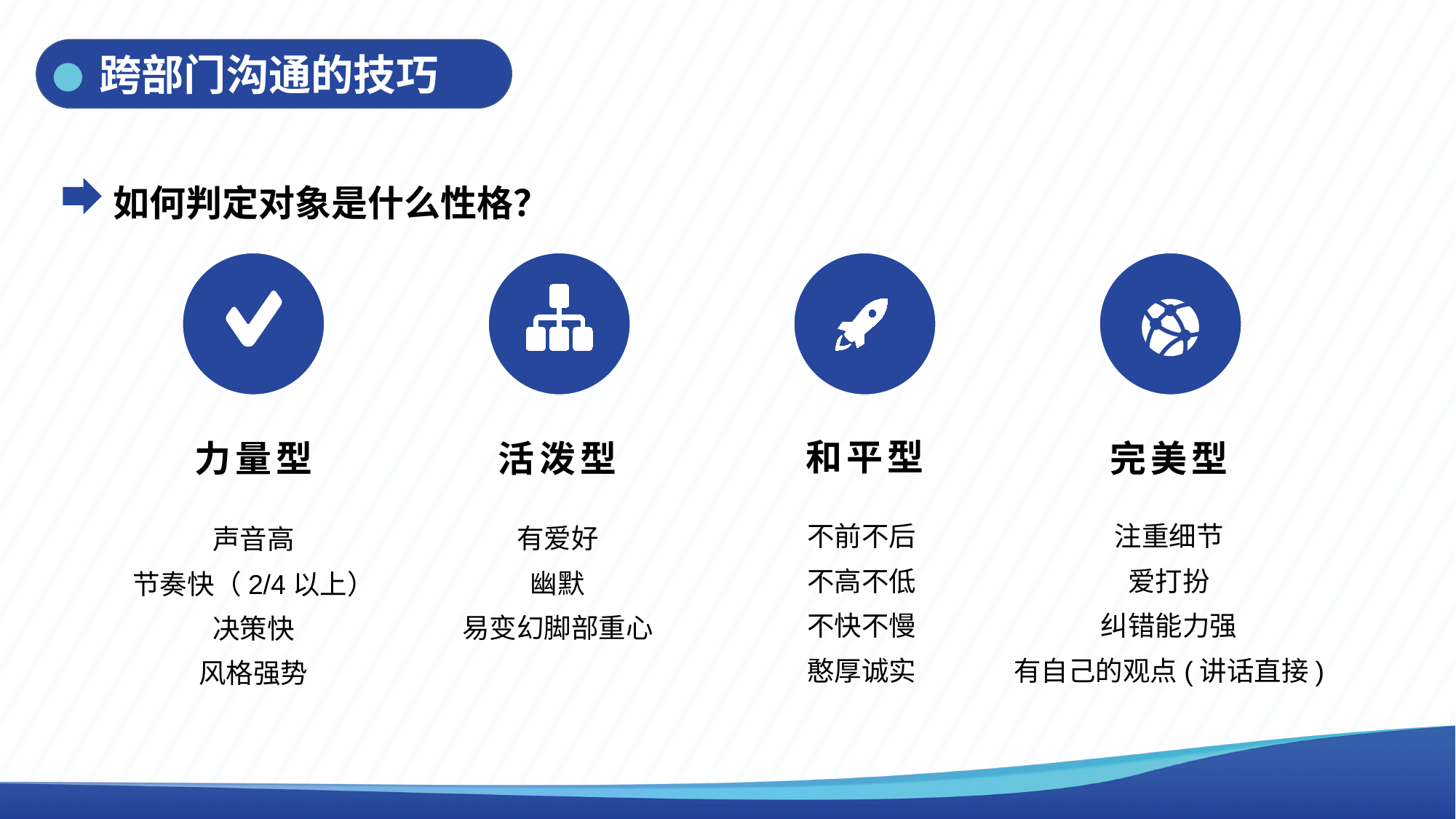

跨部门沟通的技巧

如何判定对象是什么性格？

和平型
完美型
活泼型
力量型
注重细节
爱打扮
纠错能力强
有自己的观点(讲话直接)
不前不后
不高不低
不快不慢
憨厚诚实
有爱好
幽默
易变幻脚部重心
声音高
节奏快（2/4以上）
决策快
风格强势